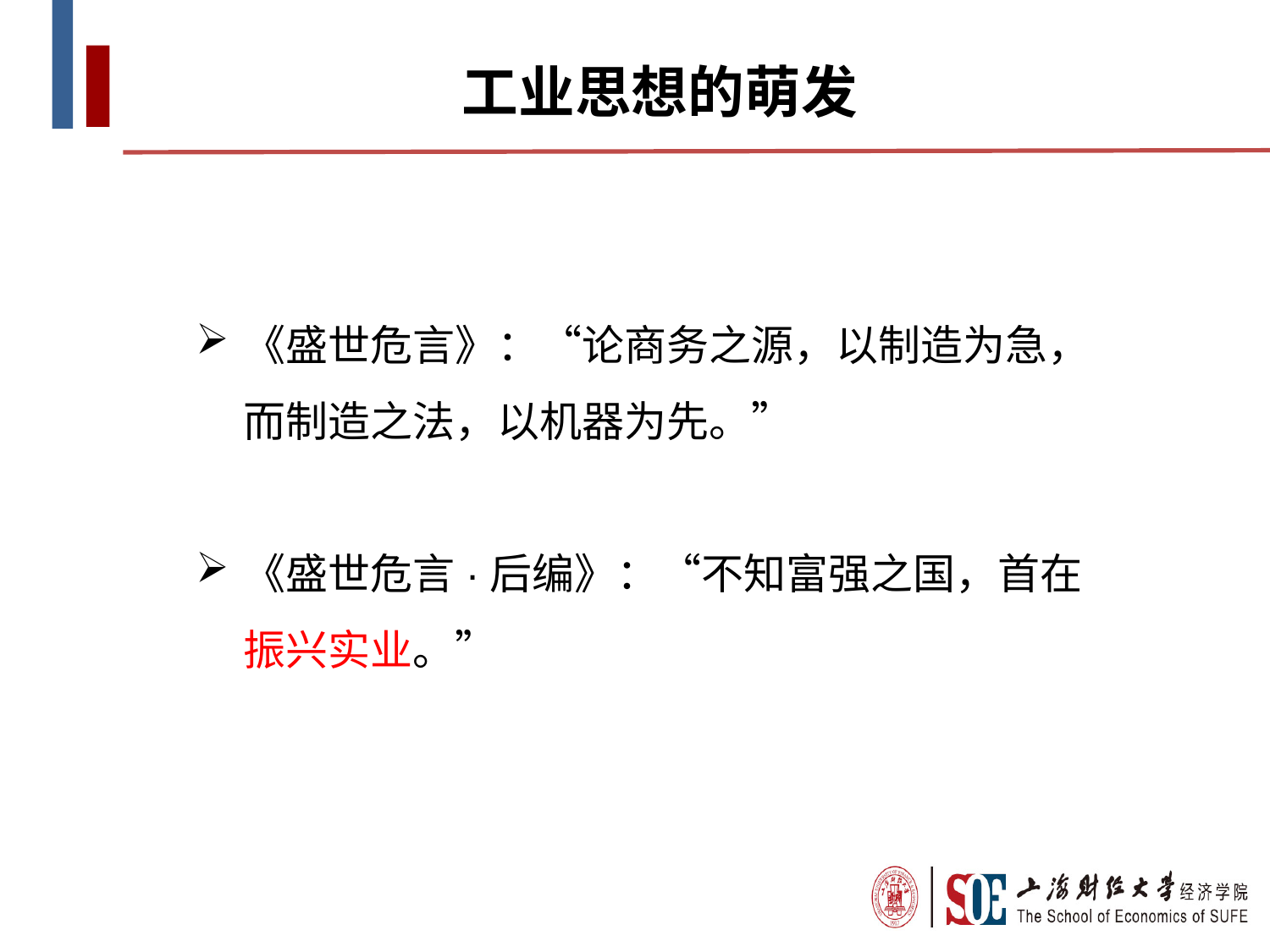

工业思想的萌发

《盛世危言》：“论商务之源，以制造为急，而制造之法，以机器为先。”

《盛世危言·后编》：“不知富强之国，首在振兴实业。”